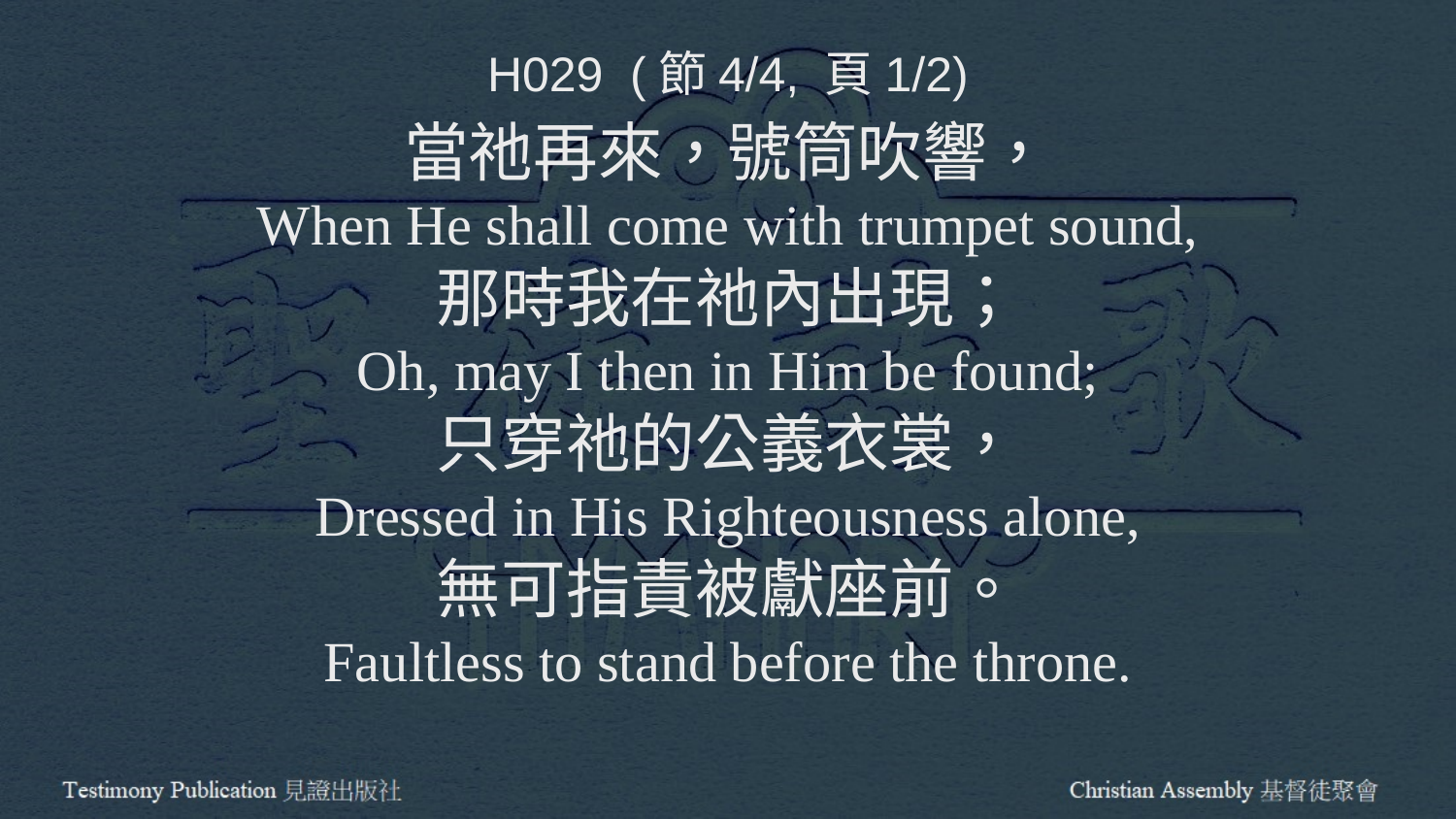

H029  (節4/4, 頁1/2)
當祂再來，號筒吹響，
When He shall come with trumpet sound,
那時我在祂內出現；
Oh, may I then in Him be found;
只穿祂的公義衣裳，
Dressed in His Righteousness alone,
無可指責被獻座前。
Faultless to stand before the throne.